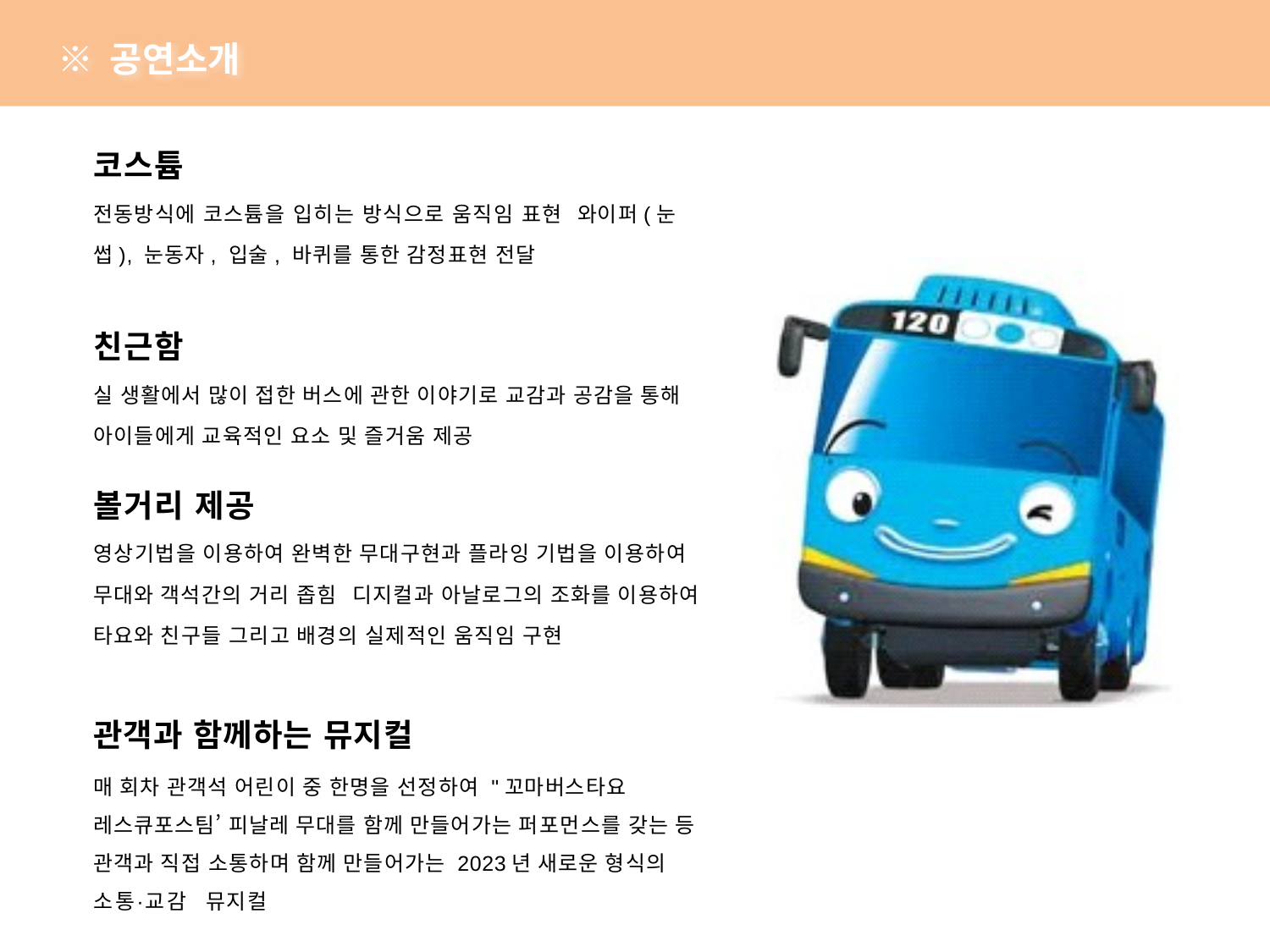

※ 공연소개

코스튬
전동방식에 코스튬을 입히는 방식으로 움직임 표현  와이퍼(눈썹), 눈동자, 입술, 바퀴를 통한 감정표현 전달

친근함
실 생활에서 많이 접한 버스에 관한 이야기로 교감과 공감을 통해  아이들에게 교육적인 요소 및 즐거움 제공
볼거리 제공
영상기법을 이용하여 완벽한 무대구현과 플라잉 기법을 이용하여 무대와 객석간의 거리 좁힘  디지컬과 아날로그의 조화를 이용하여 타요와 친구들 그리고 배경의 실제적인 움직임 구현

관객과 함께하는 뮤지컬
매 회차 관객석 어린이 중 한명을 선정하여 "꼬마버스타요 레스큐포스팀’ 피날레 무대를 함께 만들어가는 퍼포먼스를 갖는 등 관객과 직접 소통하며 함께 만들어가는 2023년 새로운 형식의 소통∙교감  뮤지컬